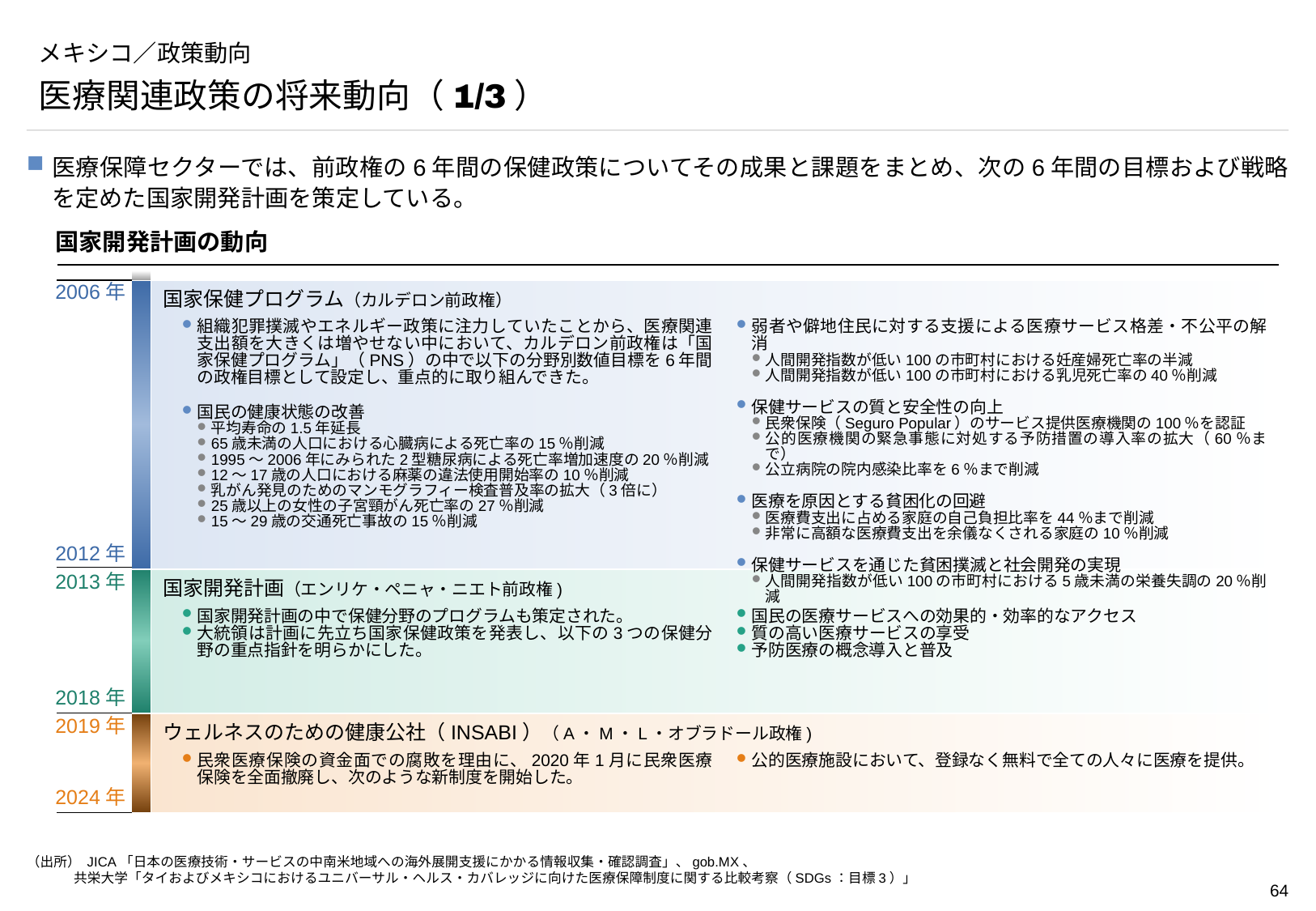

# メキシコ／政策動向
医療関連政策の将来動向（1/3）
医療保障セクターでは、前政権の6年間の保健政策についてその成果と課題をまとめ、次の6年間の目標および戦略を定めた国家開発計画を策定している。
国家開発計画の動向

国家保健プログラム（カルデロン前政権）
2006年
組織犯罪撲滅やエネルギー政策に注力していたことから、医療関連支出額を大きくは増やせない中において、カルデロン前政権は「国家保健プログラム」（PNS）の中で以下の分野別数値目標を6年間の政権目標として設定し、重点的に取り組んできた。

国民の健康状態の改善
平均寿命の1.5年延長
65歳未満の人口における心臓病による死亡率の15％削減
1995～2006年にみられた2型糖尿病による死亡率増加速度の20％削減
12～17歳の人口における麻薬の違法使用開始率の10％削減
乳がん発見のためのマンモグラフィー検査普及率の拡大（3倍に）
25歳以上の女性の子宮頸がん死亡率の27％削減
15～29歳の交通死亡事故の15％削減
弱者や僻地住民に対する支援による医療サービス格差・不公平の解消
人間開発指数が低い100の市町村における妊産婦死亡率の半減
人間開発指数が低い100の市町村における乳児死亡率の40％削減

保健サービスの質と安全性の向上
民衆保険（Seguro Popular）のサービス提供医療機関の100％を認証
公的医療機関の緊急事態に対処する予防措置の導入率の拡大（60％まで）
公立病院の院内感染比率を6％まで削減

医療を原因とする貧困化の回避
医療費支出に占める家庭の自己負担比率を44％まで削減
非常に高額な医療費支出を余儀なくされる家庭の10％削減

保健サービスを通じた貧困撲滅と社会開発の実現
人間開発指数が低い100の市町村における5歳未満の栄養失調の20％削減
2012年

国家開発計画（エンリケ・ペニャ・ニエト前政権)
2013年
国家開発計画の中で保健分野のプログラムも策定された。
大統領は計画に先立ち国家保健政策を発表し、以下の3つの保健分野の重点指針を明らかにした。
国民の医療サービスへの効果的・効率的なアクセス
質の高い医療サービスの享受
予防医療の概念導入と普及
2018年

ウェルネスのための健康公社（INSABI）（A・M・L・オブラドール政権)
2019年
民衆医療保険の資金面での腐敗を理由に、2020年1月に民衆医療保険を全面撤廃し、次のような新制度を開始した。
公的医療施設において、登録なく無料で全ての人々に医療を提供。
2024年
（出所） JICA「日本の医療技術・サービスの中南米地域への海外展開支援にかかる情報収集・確認調査」、gob.MX、
共栄大学「タイおよびメキシコにおけるユニバーサル・ヘルス・カバレッジに向けた医療保障制度に関する比較考察（SDGs：目標3）」